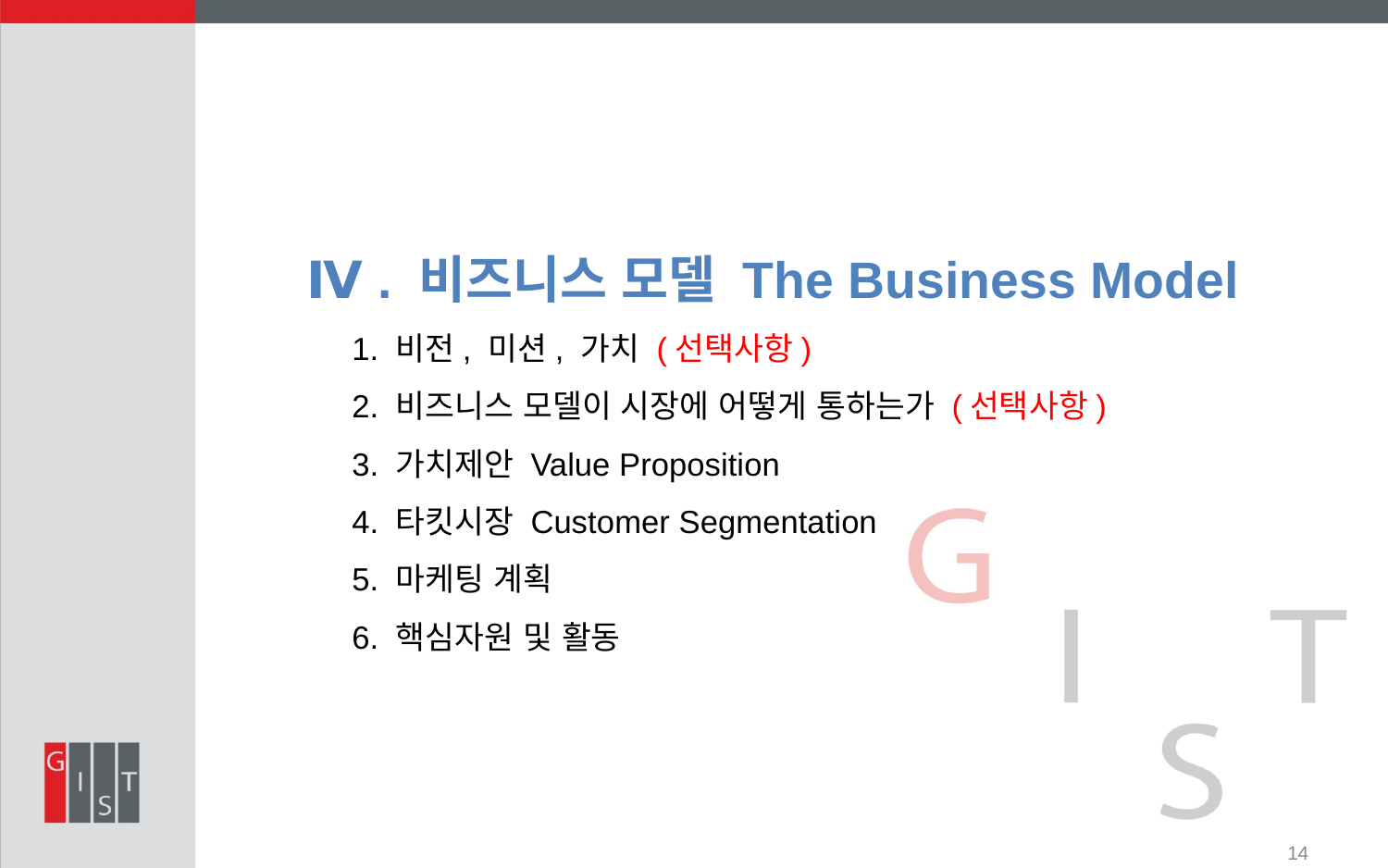

Ⅳ . 비즈니스 모델 The Business Model
     1. 비전, 미션, 가치 (선택사항)
     2. 비즈니스 모델이 시장에 어떻게 통하는가 (선택사항)
     3. 가치제안 Value Proposition
     4. 타킷시장 Customer Segmentation
     5. 마케팅 계획
     6. 핵심자원 및 활동
14